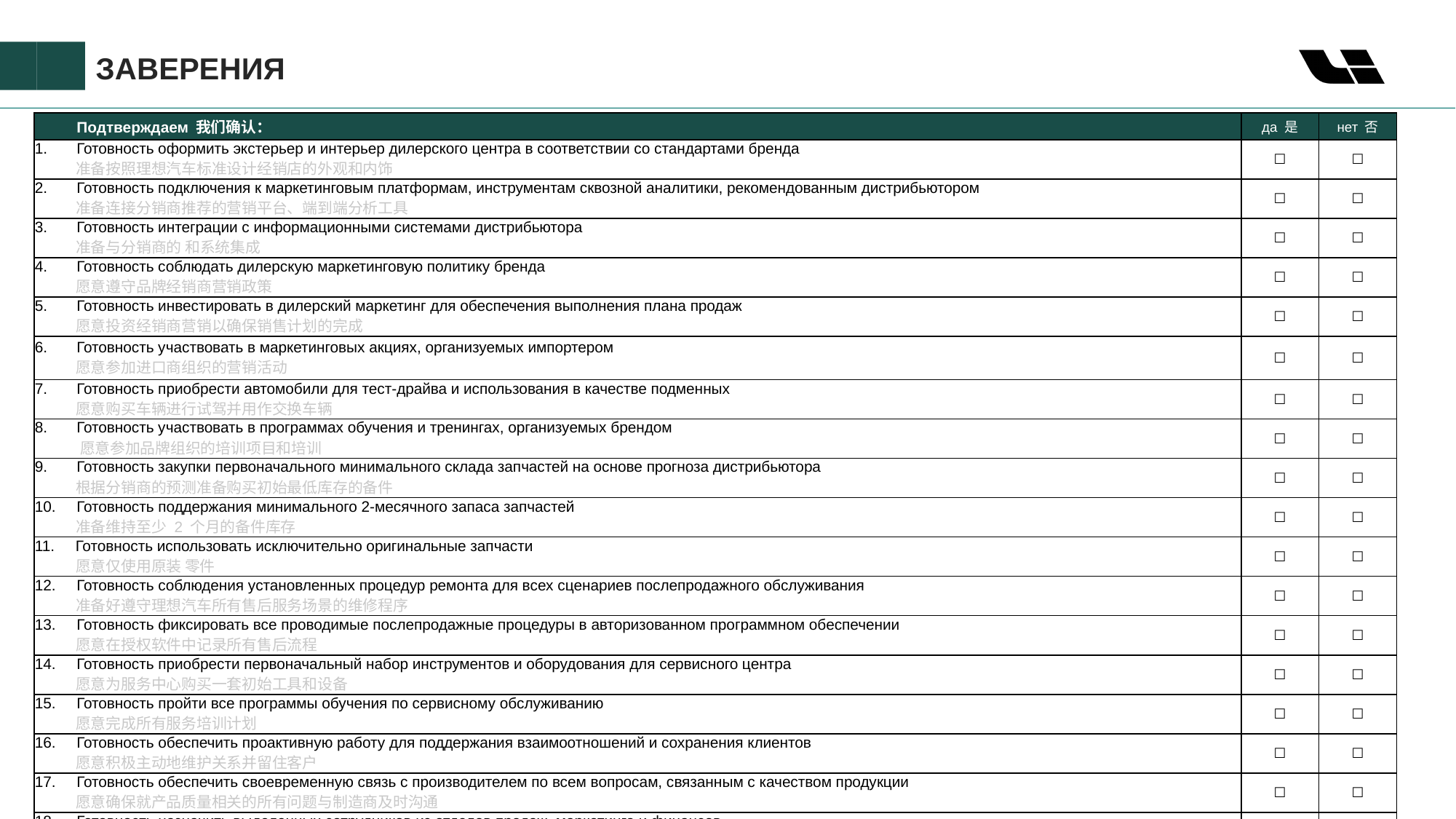

# ЗАВЕРЕНИЯ
| Подтверждаем 我们确认： | да 是 | нет 否 |
| --- | --- | --- |
| 1.       Готовность оформить экстерьер и интерьер дилерского центра в соответствии со стандартами бренда 准备按照理想汽车标准设计经销店的外观和内饰 | ☐ | ☐ |
| 2.       Готовность подключения к маркетинговым платформам, инструментам сквозной аналитики, рекомендованным дистрибьютором 准备连接分销商推荐的营销平台、端到端分析工具 | ☐ | ☐ |
| 3.       Готовность интеграции с информационными системами дистрибьютора 准备与分销商的 和系统集成 | ☐ | ☐ |
| 4.       Готовность соблюдать дилерскую маркетинговую политику бренда 愿意遵守品牌经销商营销政策 | ☐ | ☐ |
| 5.       Готовность инвестировать в дилерский маркетинг для обеспечения выполнения плана продаж 愿意投资经销商营销以确保销售计划的完成 | ☐ | ☐ |
| 6.       Готовность участвовать в маркетинговых акциях, организуемых импортером 愿意参加进口商组织的营销活动 | ☐ | ☐ |
| 7.       Готовность приобрести автомобили для тест-драйва и использования в качестве подменных 愿意购买车辆进行试驾并用作交换车辆 | ☐ | ☐ |
| 8.       Готовность участвовать в программах обучения и тренингах, организуемых брендом 愿意参加品牌组织的培训项目和培训 | ☐ | ☐ |
| 9.       Готовность закупки первоначального минимального склада запчастей на основе прогноза дистрибьютора 根据分销商的预测准备购买初始最低库存的备件 | ☐ | ☐ |
| 10.   Готовность поддержания минимального 2-месячного запаса запчастей 准备维持至少 2 个月的备件库存 | ☐ | ☐ |
| 11.   Готовность использовать исключительно оригинальные запчасти 愿意仅使用原装 零件 | ☐ | ☐ |
| 12.   Готовность соблюдения установленных процедур ремонта для всех сценариев послепродажного обслуживания 准备好遵守理想汽车所有售后服务场景的维修程序 | ☐ | ☐ |
| 13.   Готовность фиксировать все проводимые послепродажные процедуры в авторизованном программном обеспечении 愿意在授权软件中记录所有售后流程 | ☐ | ☐ |
| 14.   Готовность приобрести первоначальный набор инструментов и оборудования для сервисного центра 愿意为服务中心购买一套初始工具和设备 | ☐ | ☐ |
| 15.   Готовность пройти все программы обучения по сервисному обслуживанию 愿意完成所有服务培训计划 | ☐ | ☐ |
| 16.   Готовность обеспечить проактивную работу для поддержания взаимоотношений и сохранения клиентов 愿意积极主动地维护关系并留住客户 | ☐ | ☐ |
| 17.   Готовность обеспечить своевременную связь с производителем по всем вопросам, связанным с качеством продукции 愿意确保就产品质量相关的所有问题与制造商及时沟通 | ☐ | ☐ |
| 18. Готовность назначить выделенных сотрудников из отделов продаж, маркетинга и финансов 愿意从销售、营销和财务部门指派专职人员 | ☐ | ☐ |